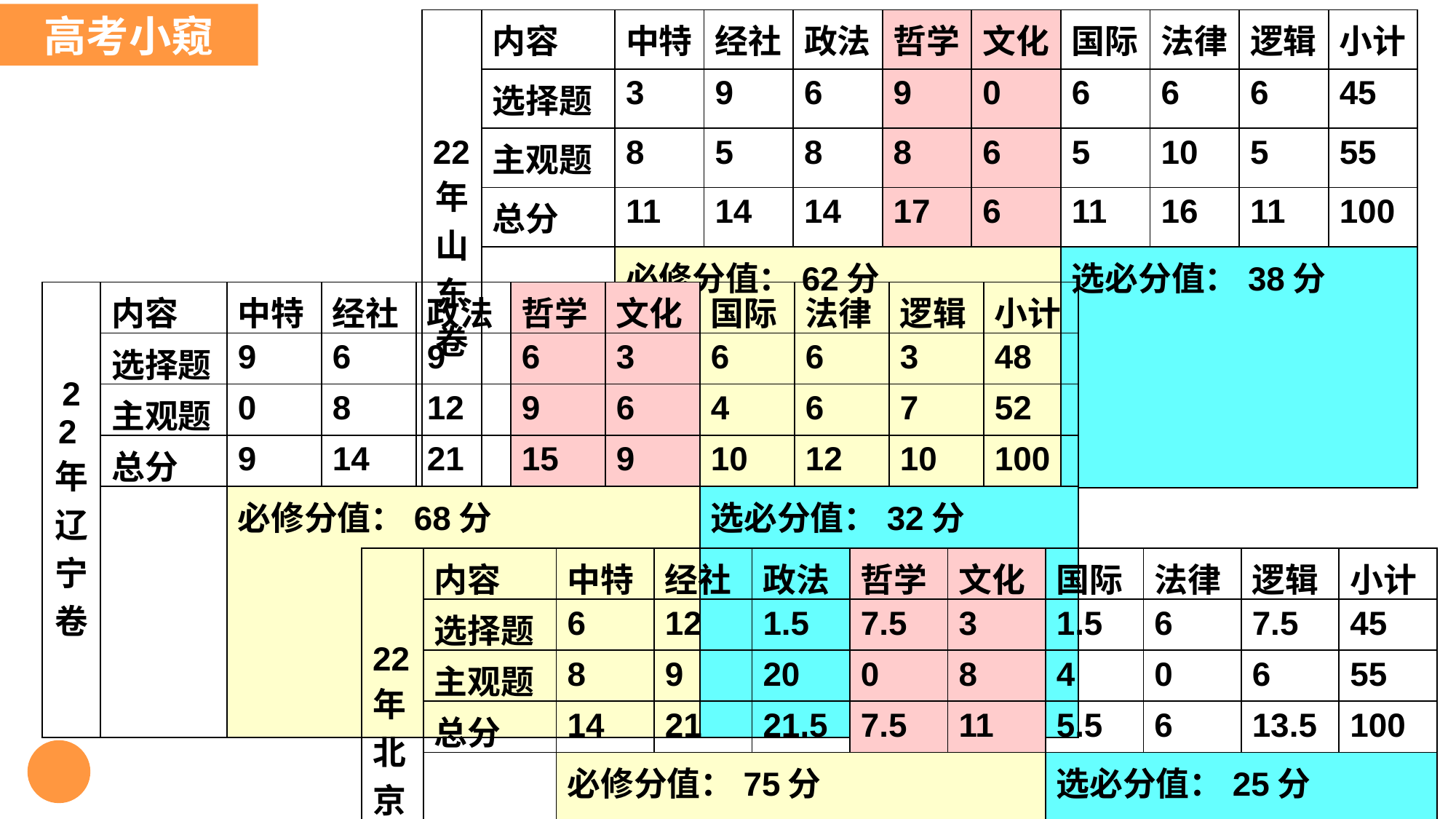

高考小窥
| 22年山东卷 | 内容 | 中特 | 经社 | 政法 | 哲学 | 文化 | 国际 | 法律 | 逻辑 | 小计 |
| --- | --- | --- | --- | --- | --- | --- | --- | --- | --- | --- |
|  | 选择题 | 3 | 9 | 6 | 9 | 0 | 6 | 6 | 6 | 45 |
|  | 主观题 | 8 | 5 | 8 | 8 | 6 | 5 | 10 | 5 | 55 |
|  | 总分 | 11 | 14 | 14 | 17 | 6 | 11 | 16 | 11 | 100 |
|  |  | 必修分值：62分 |  |  |  |  | 选必分值：38分 |  |  |  |
| 22年辽宁卷 | 内容 | 中特 | 经社 | 政法 | 哲学 | 文化 | 国际 | 法律 | 逻辑 | 小计 |
| --- | --- | --- | --- | --- | --- | --- | --- | --- | --- | --- |
|  | 选择题 | 9 | 6 | 9 | 6 | 3 | 6 | 6 | 3 | 48 |
|  | 主观题 | 0 | 8 | 12 | 9 | 6 | 4 | 6 | 7 | 52 |
|  | 总分 | 9 | 14 | 21 | 15 | 9 | 10 | 12 | 10 | 100 |
|  |  | 必修分值：68分 |  |  |  |  | 选必分值：32分 |  |  |  |
| 22年北京卷 | 内容 | 中特 | 经社 | 政法 | 哲学 | 文化 | 国际 | 法律 | 逻辑 | 小计 |
| --- | --- | --- | --- | --- | --- | --- | --- | --- | --- | --- |
|  | 选择题 | 6 | 12 | 1.5 | 7.5 | 3 | 1.5 | 6 | 7.5 | 45 |
|  | 主观题 | 8 | 9 | 20 | 0 | 8 | 4 | 0 | 6 | 55 |
|  | 总分 | 14 | 21 | 21.5 | 7.5 | 11 | 5.5 | 6 | 13.5 | 100 |
|  |  | 必修分值：75分 |  |  |  |  | 选必分值：25分 |  |  |  |